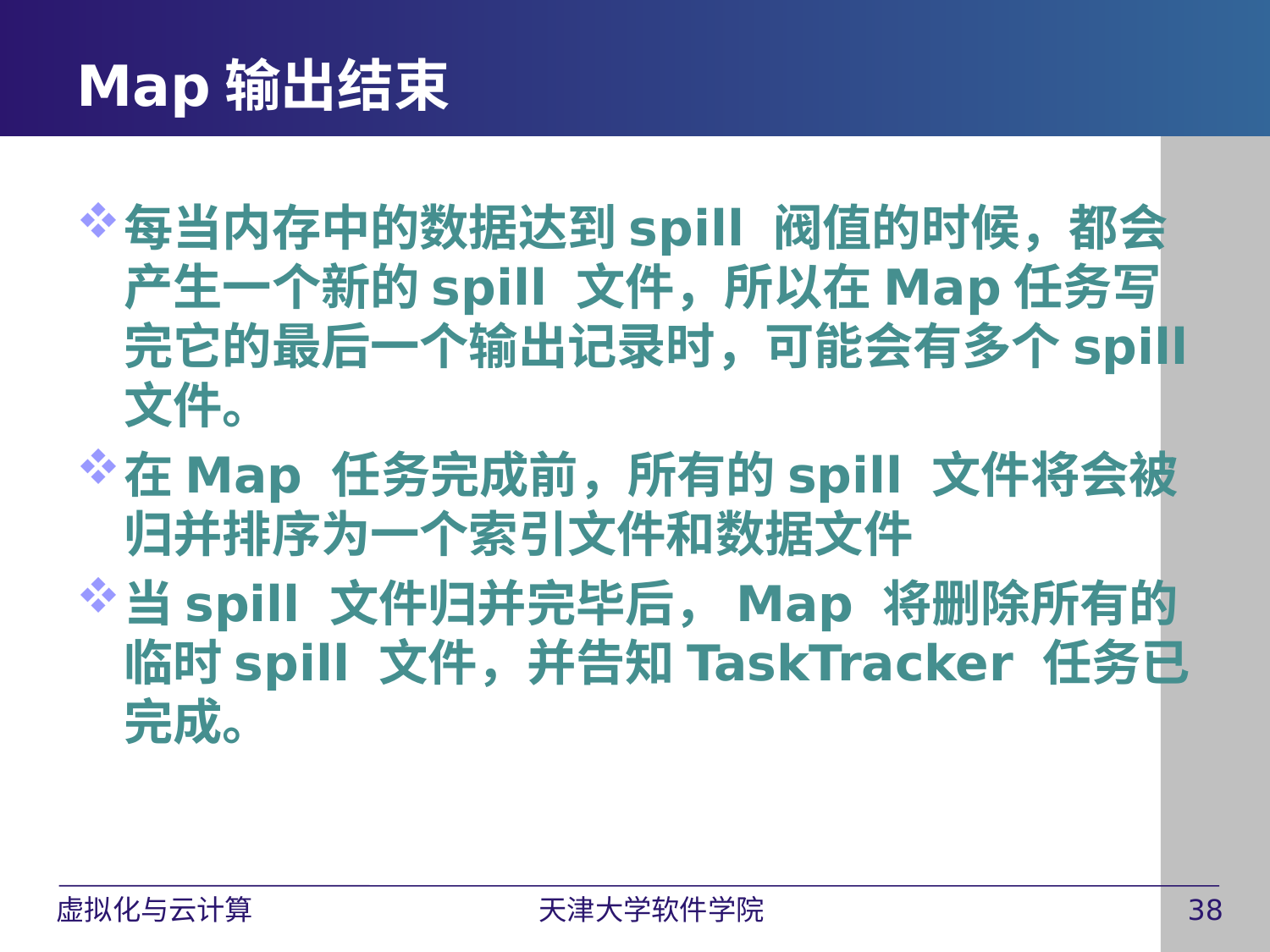

# Map输出结束
每当内存中的数据达到spill 阀值的时候，都会产生一个新的spill 文件，所以在Map任务写完它的最后一个输出记录时，可能会有多个spill 文件。
在Map 任务完成前，所有的spill 文件将会被归并排序为一个索引文件和数据文件
当spill 文件归并完毕后，Map 将删除所有的临时spill 文件，并告知TaskTracker 任务已完成。